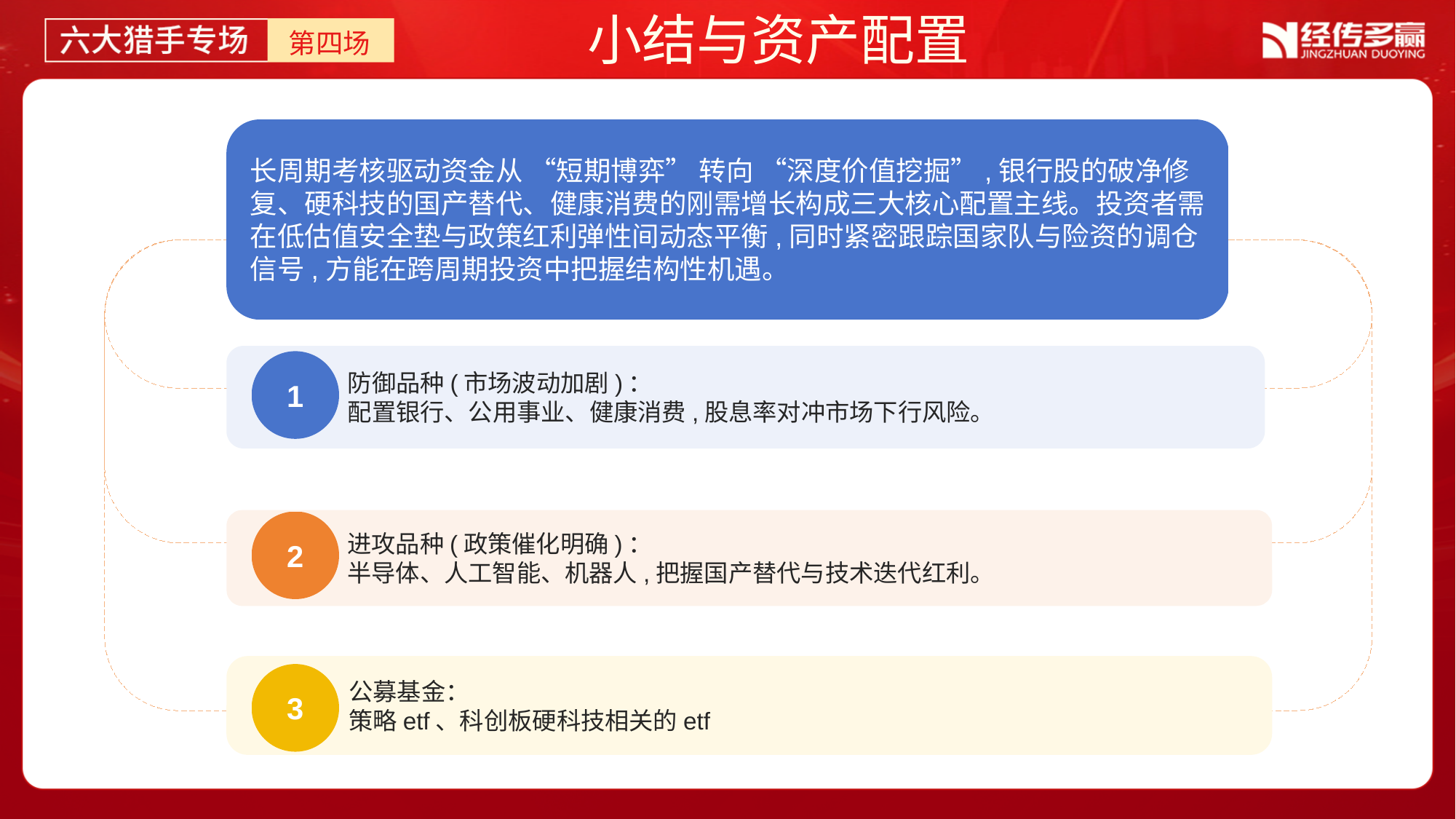

小结与资产配置
第四场
长周期考核驱动资金从 “短期博弈” 转向 “深度价值挖掘”,银行股的破净修复、硬科技的国产替代、健康消费的刚需增长构成三大核心配置主线。投资者需在低估值安全垫与政策红利弹性间动态平衡,同时紧密跟踪国家队与险资的调仓信号,方能在跨周期投资中把握结构性机遇。

防御品种(市场波动加剧)：
配置银行、公用事业、健康消费,股息率对冲市场下行风险。
1
进攻品种(政策催化明确)：
半导体、人工智能、机器人,把握国产替代与技术迭代红利。
2
公募基金：
策略etf、科创板硬科技相关的etf
3